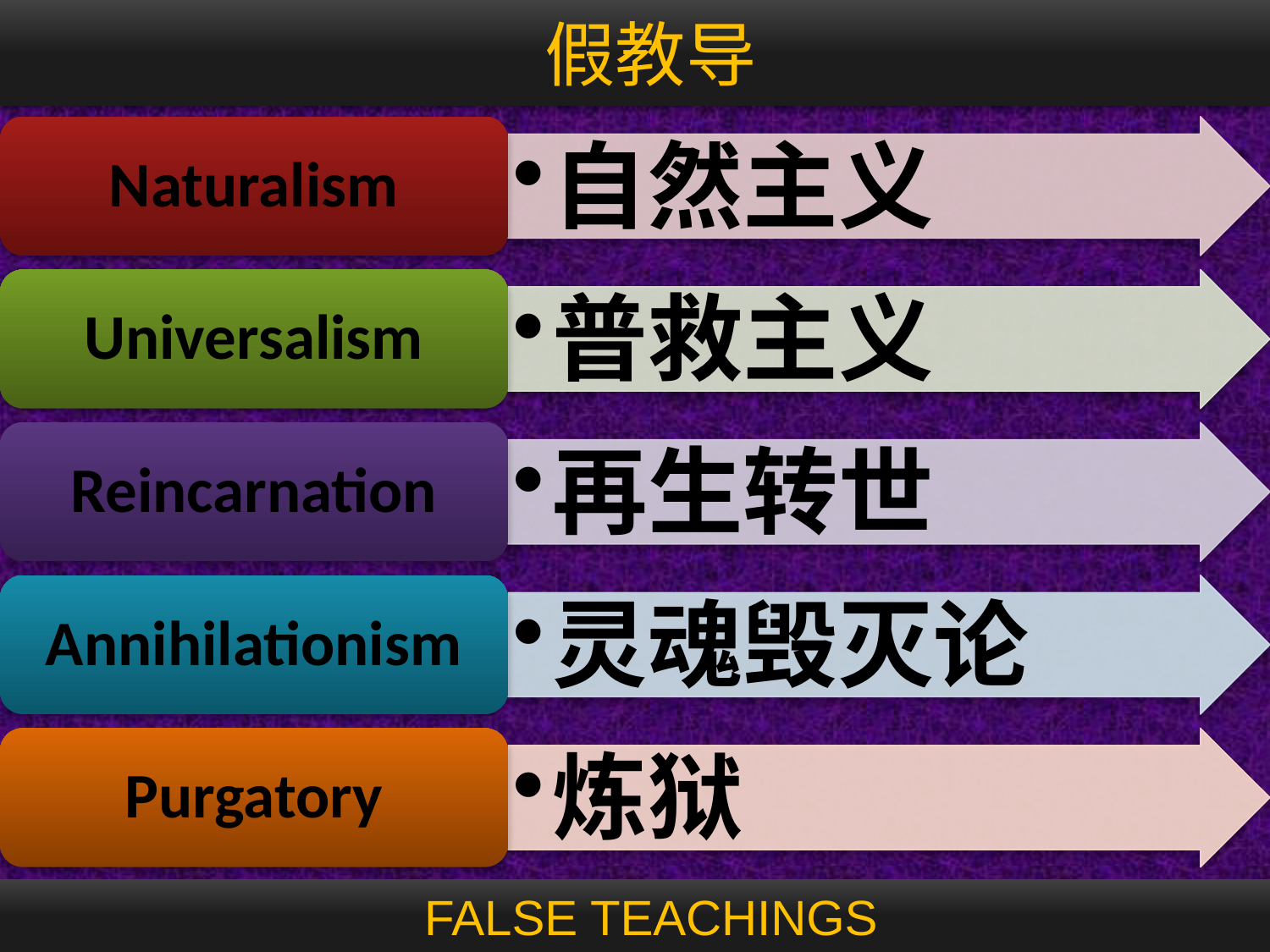

假教导
自然主义
Naturalism
普救主义
Universalism
再生转世
Reincarnation
灵魂毁灭论
Annihilationism
炼狱
Purgatory
FALSE TEACHINGS